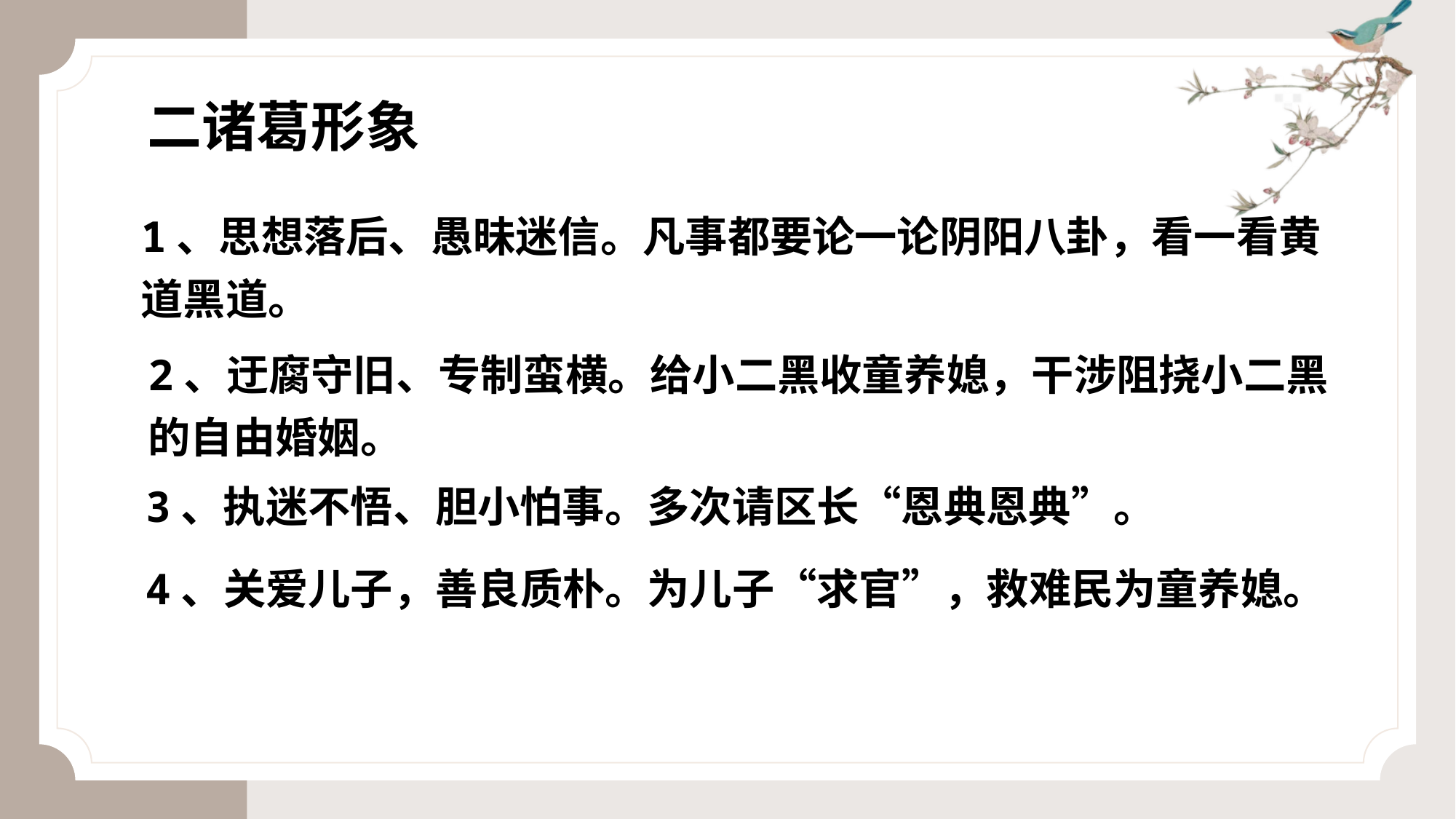

二诸葛形象
1、思想落后、愚昧迷信。凡事都要论一论阴阳八卦，看一看黄道黑道。

2、迂腐守旧、专制蛮横。给小二黑收童养媳，干涉阻挠小二黑的自由婚姻。

3、执迷不悟、胆小怕事。多次请区长“恩典恩典”。

4、关爱儿子，善良质朴。为儿子“求官”，救难民为童养媳。